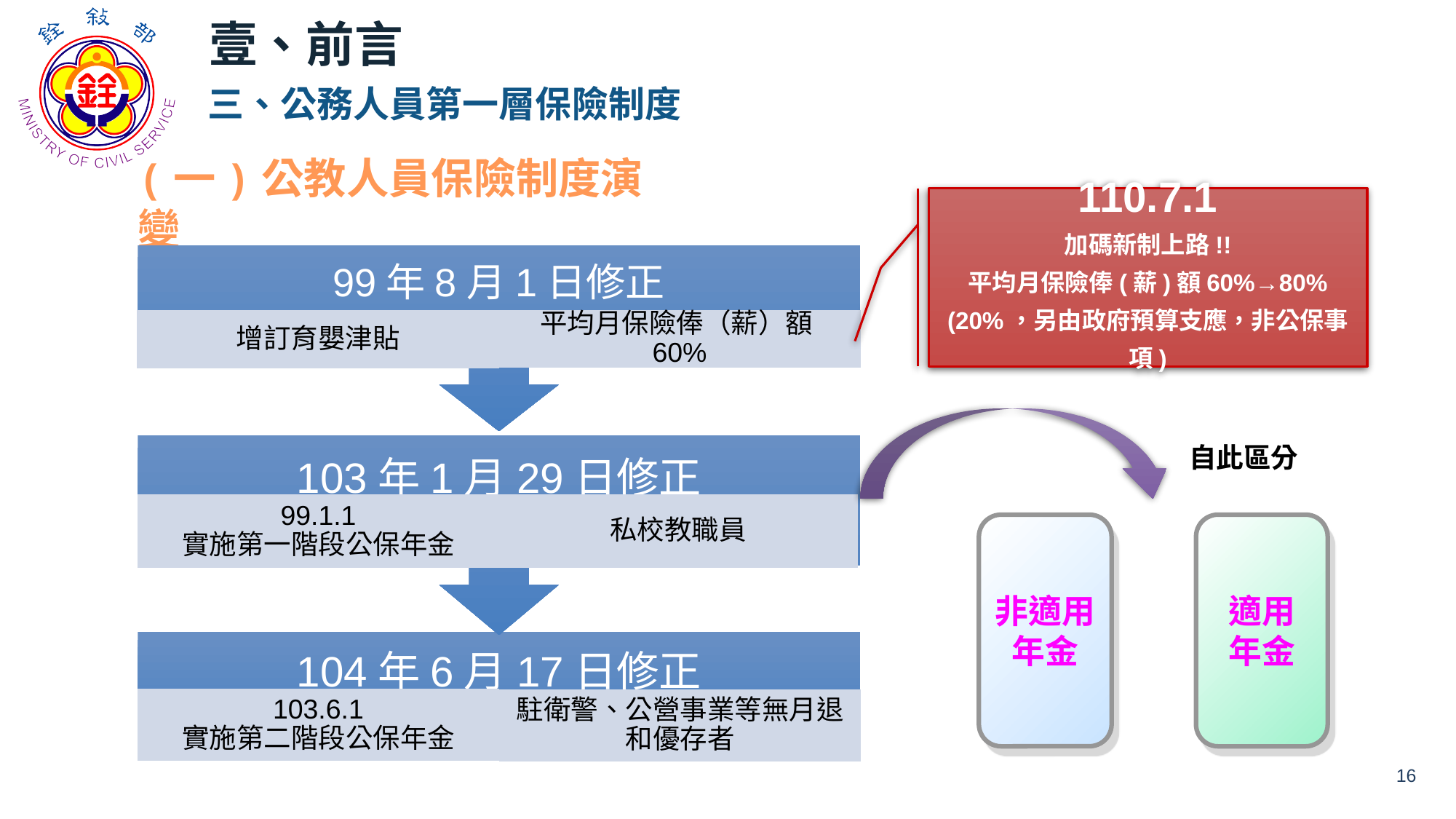

壹、前言
三、公務人員第一層保險制度
(一)公教人員保險制度演變
110.7.1
加碼新制上路!!
平均月保險俸(薪)額60%→80%
(20%，另由政府預算支應，非公保事項)
99年8月1日修正
增訂育嬰津貼
平均月保險俸（薪）額60%
103年1月29日修正
99.1.1
實施第一階段公保年金
私校教職員
104年6月17日修正
103.6.1
實施第二階段公保年金
駐衛警、公營事業等無月退和優存者

自此區分
非適用
年金
適用
年金